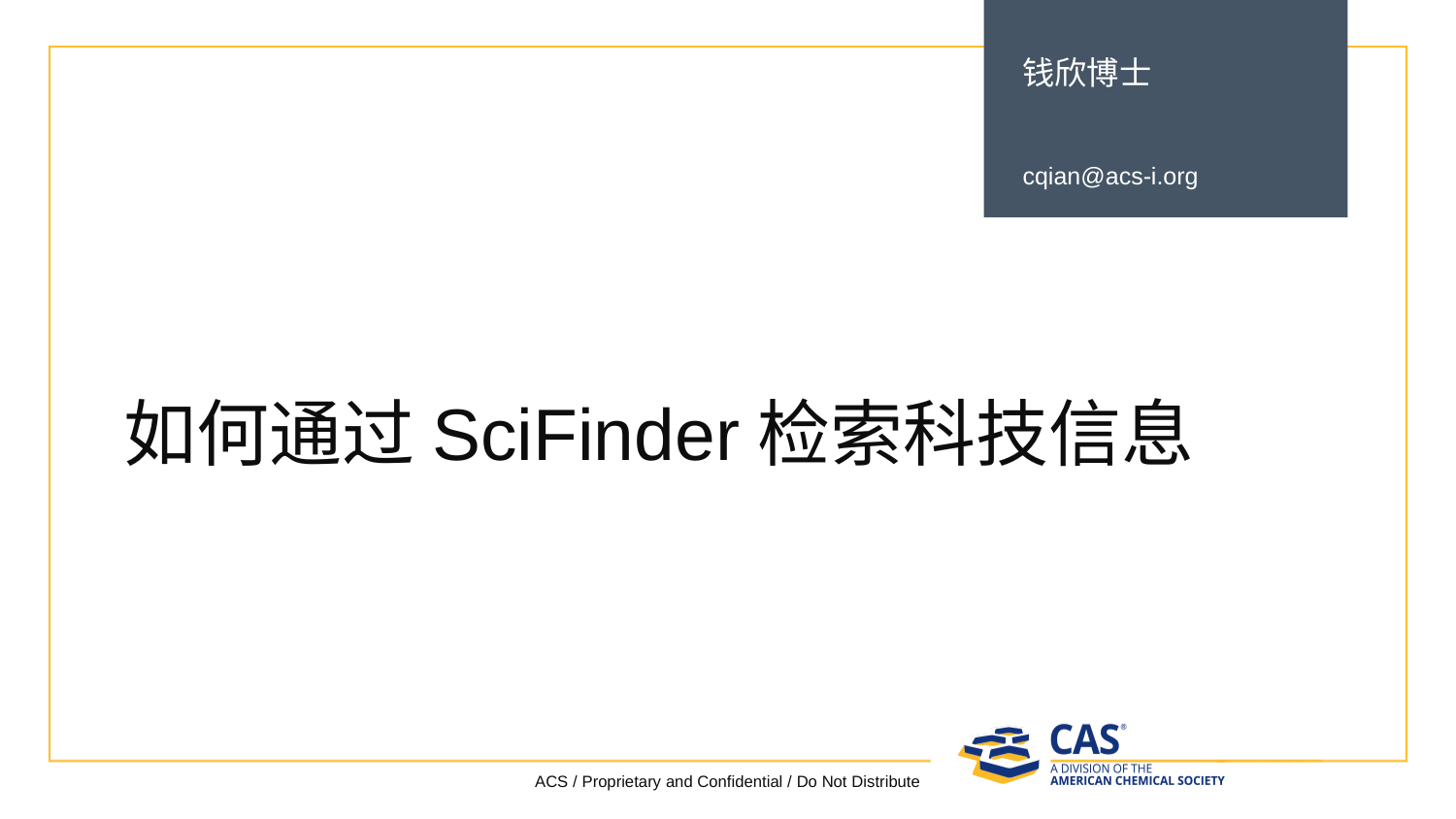

钱欣博士

cqian@acs-i.org
# 如何通过SciFinder检索科技信息

ACS / Proprietary and Confidential / Do Not Distribute